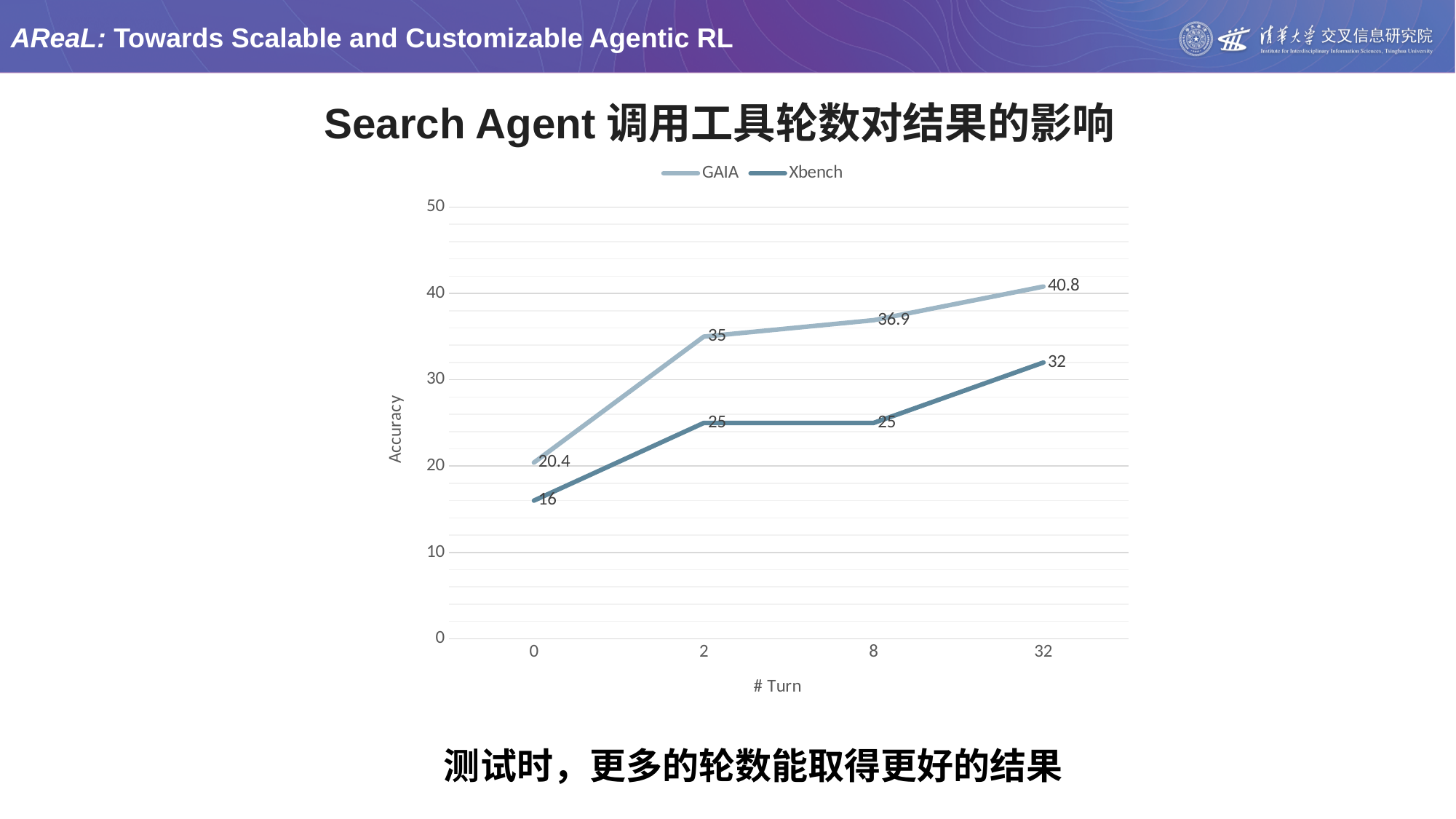

Search Agent调用工具轮数对结果的影响

### Chart

| Category | GAIA | Xbench |
|---|---|---|
| 0 | 20.4 | 16.0 |
| 2 | 35.0 | 25.0 |
| 8 | 36.9 | 25.0 |
| 32 | 40.8 | 32.0 |
测试时，更多的轮数能取得更好的结果